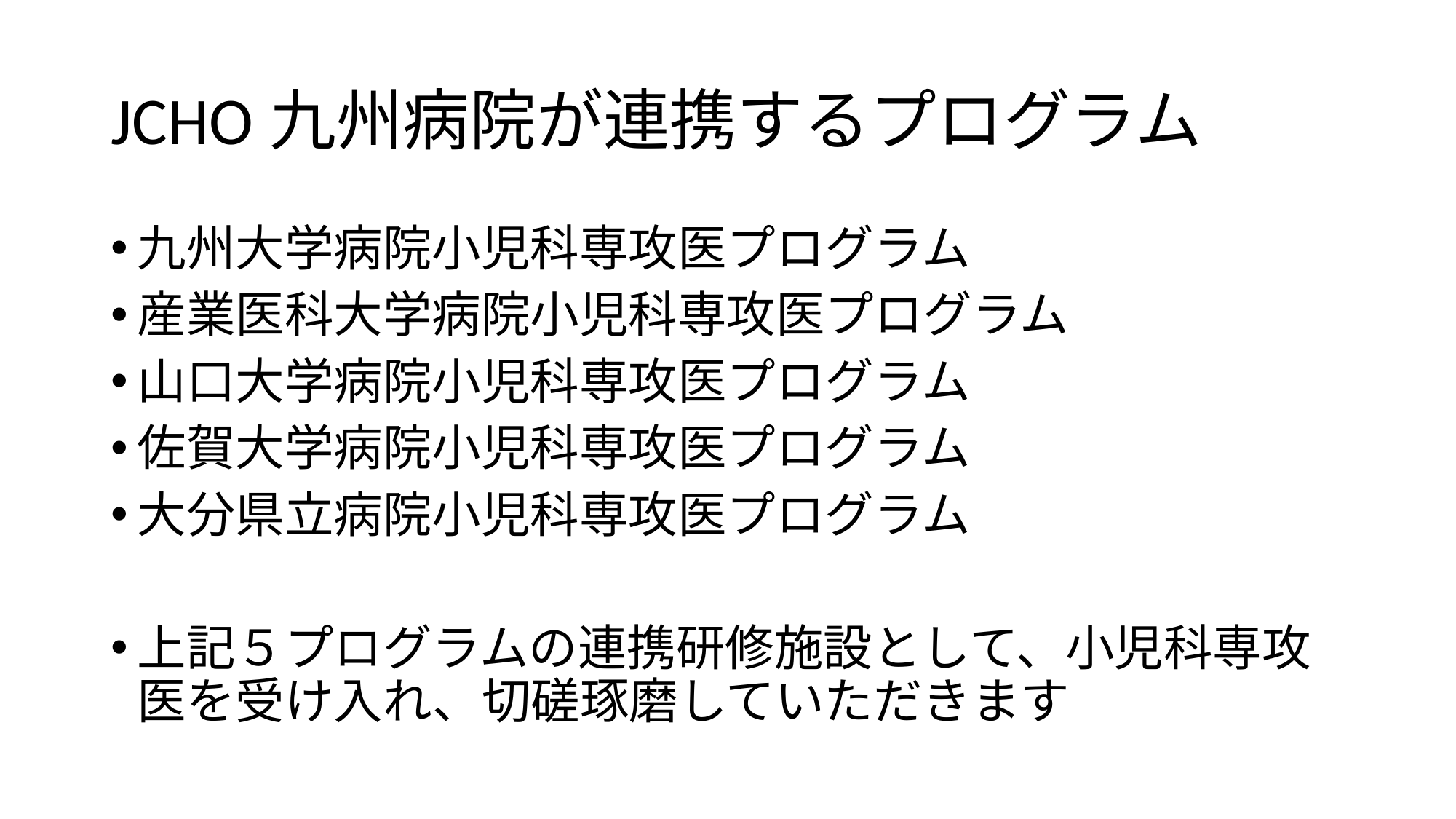

# JCHO九州病院が連携するプログラム
九州大学病院小児科専攻医プログラム
産業医科大学病院小児科専攻医プログラム
山口大学病院小児科専攻医プログラム
佐賀大学病院小児科専攻医プログラム
大分県立病院小児科専攻医プログラム

上記５プログラムの連携研修施設として、小児科専攻医を受け入れ、切磋琢磨していただきます